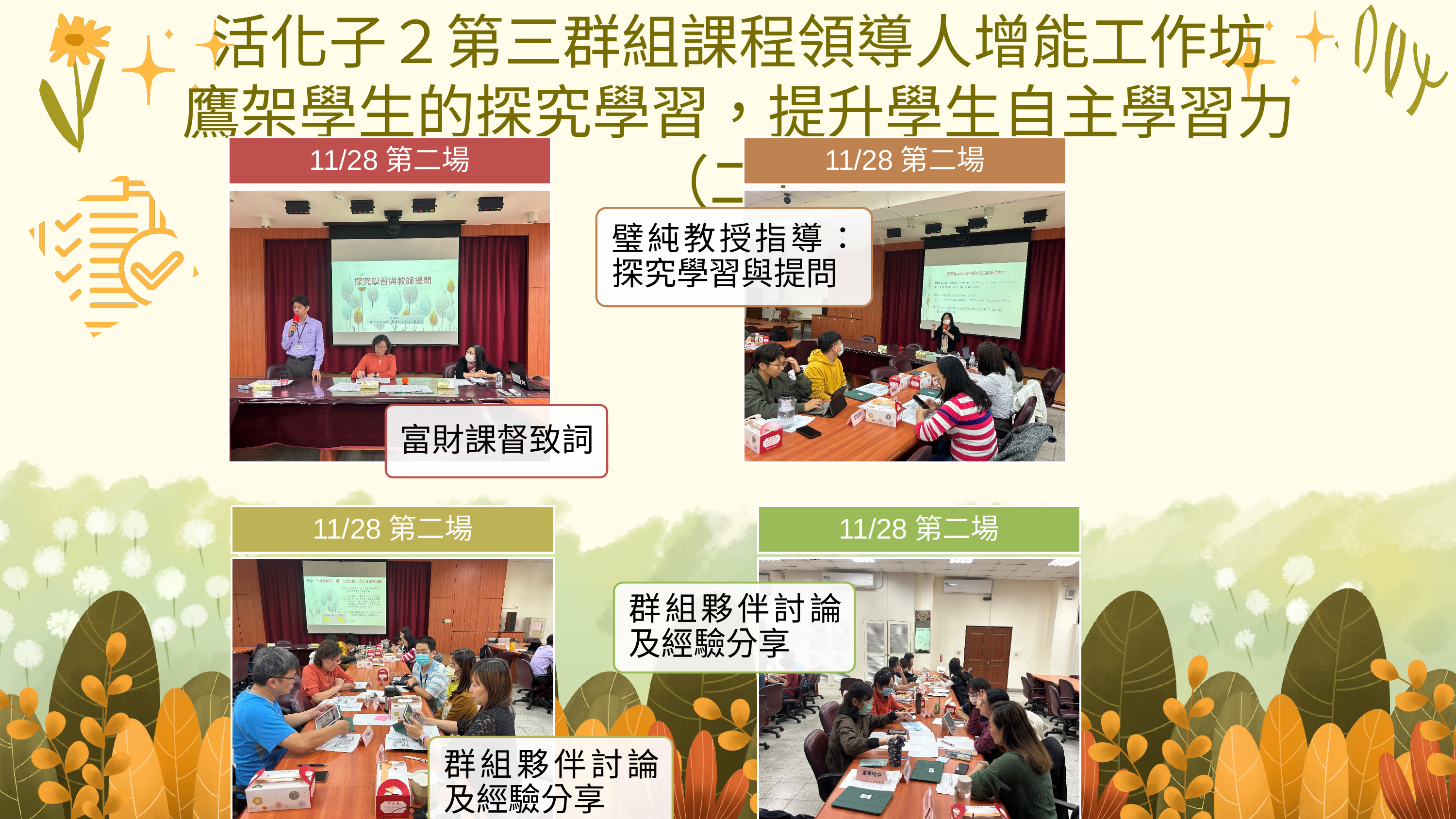

活化子２第三群組課程領導人增能工作坊
鷹架學生的探究學習，提升學生自主學習力（二）

富財課督致詞
11/28第二場
璧純教授指導：探究學習與提問
11/28第二場
群組夥伴討論及經驗分享
11/28第二場
群組夥伴討論及經驗分享
11/28第二場